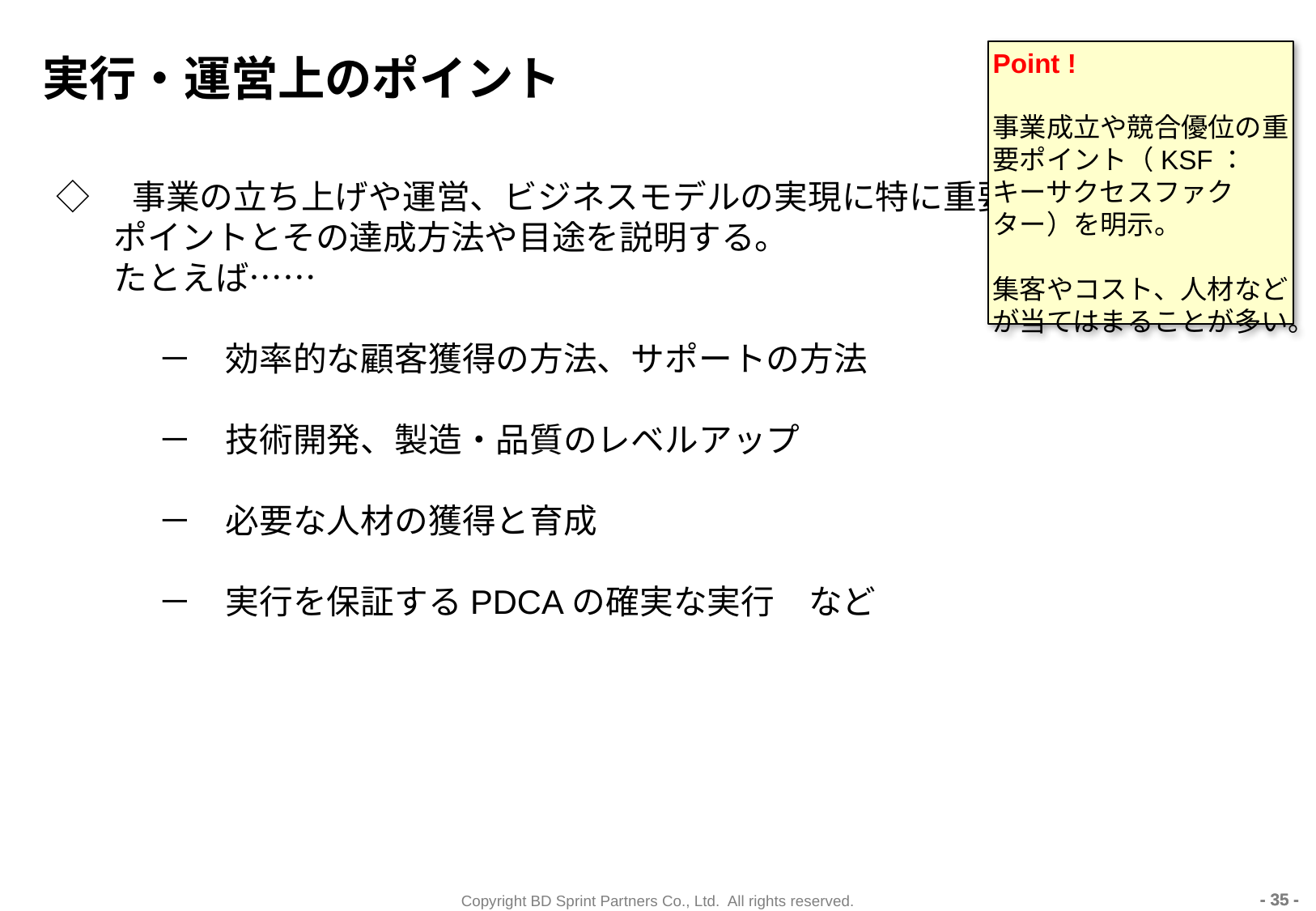

# 実行・運営上のポイント
Point !

事業成立や競合優位の重要ポイント（KSF：キーサクセスファクター）を明示。

集客やコスト、人材などが当てはまることが多い。
◇　事業の立ち上げや運営、ビジネスモデルの実現に特に重要な
ポイントとその達成方法や目途を説明する。
たとえば……

　　　－　効率的な顧客獲得の方法、サポートの方法

　　　－　技術開発、製造・品質のレベルアップ

　　　－　必要な人材の獲得と育成

　　　－　実行を保証するPDCAの確実な実行　など